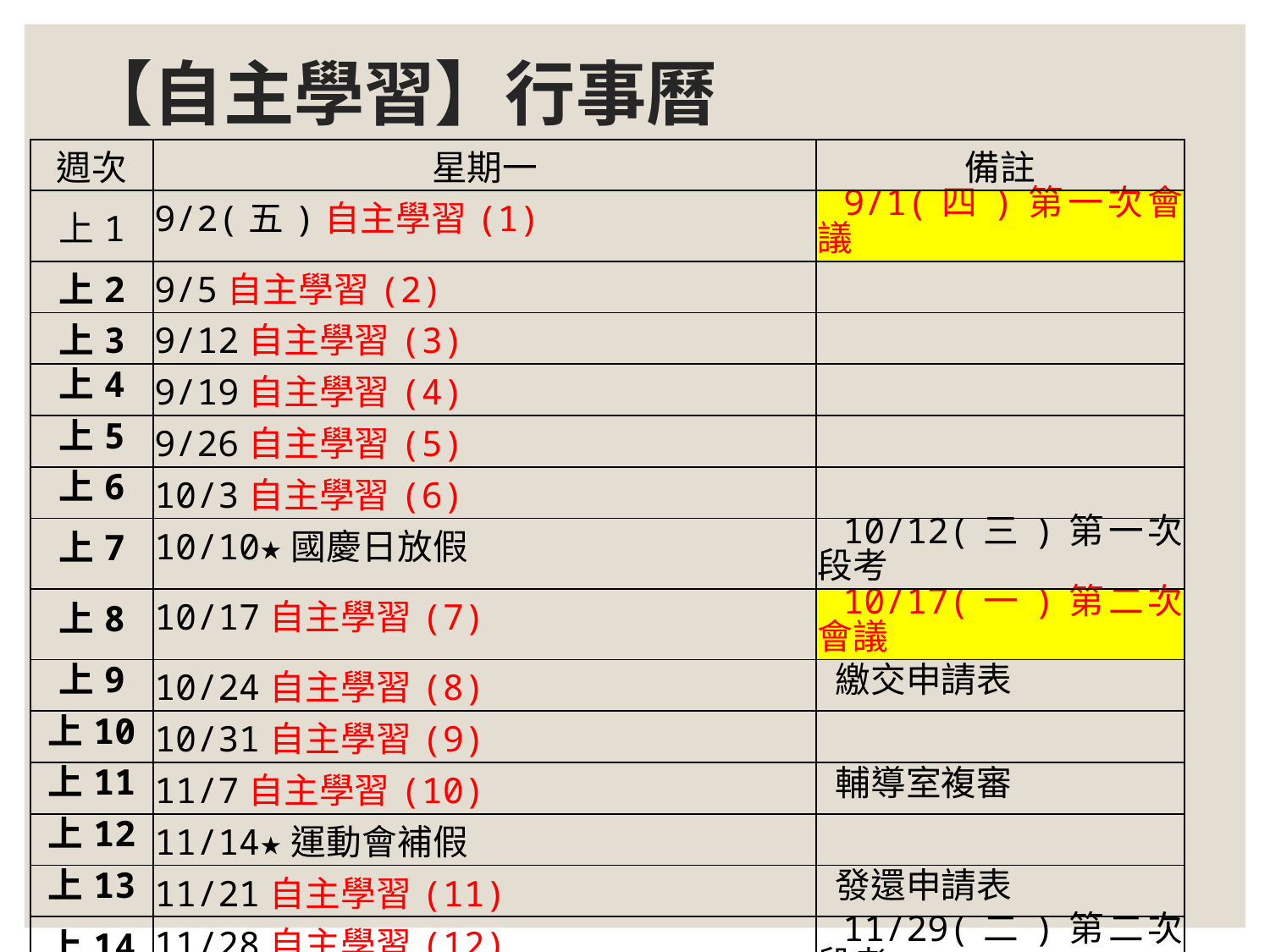

# 【自主學習】行事曆
| 週次 | 星期一 | 備註 |
| --- | --- | --- |
| 上1 | 9/2(五)自主學習(1) | 9/1(四)第一次會議 |
| 上2 | 9/5自主學習(2) |  |
| 上3 | 9/12自主學習(3) |  |
| 上4 | 9/19自主學習(4) |  |
| 上5 | 9/26自主學習(5) |  |
| 上6 | 10/3自主學習(6) |  |
| 上7 | 10/10★國慶日放假 | 10/12(三)第一次段考 |
| 上8 | 10/17自主學習(7) | 10/17(一)第二次會議 |
| 上9 | 10/24自主學習(8) | 繳交申請表 |
| 上10 | 10/31自主學習(9) |  |
| 上11 | 11/7自主學習(10) | 輔導室複審 |
| 上12 | 11/14★運動會補假 |  |
| 上13 | 11/21自主學習(11) | 發還申請表 |
| 上14 | 11/28自主學習(12) | 11/29(二)第二次段考 |